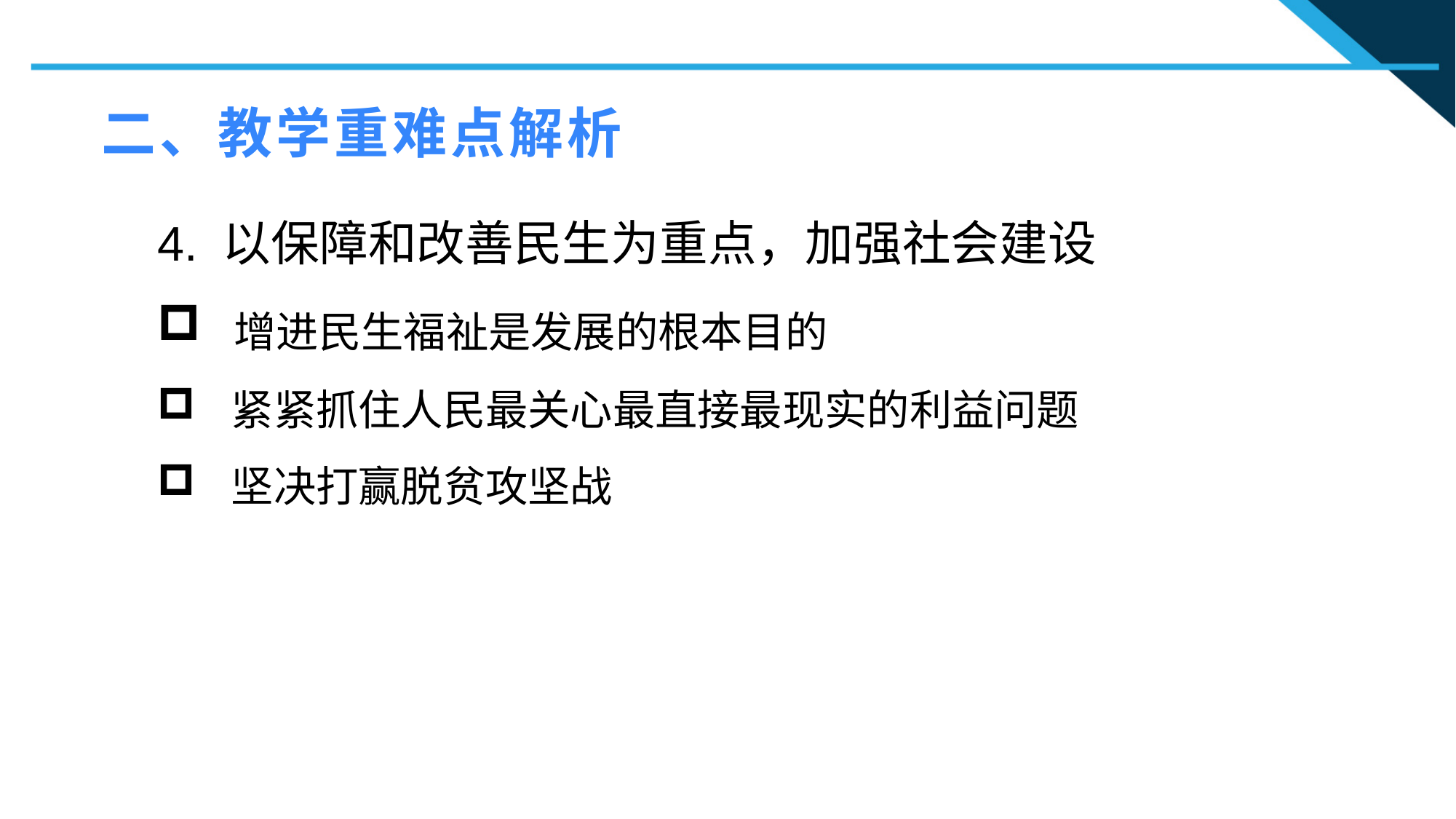

二、教学重难点解析
4. 以保障和改善民生为重点，加强社会建设
 增进民生福祉是发展的根本目的
 紧紧抓住人民最关心最直接最现实的利益问题
 坚决打赢脱贫攻坚战

1
2
2
n